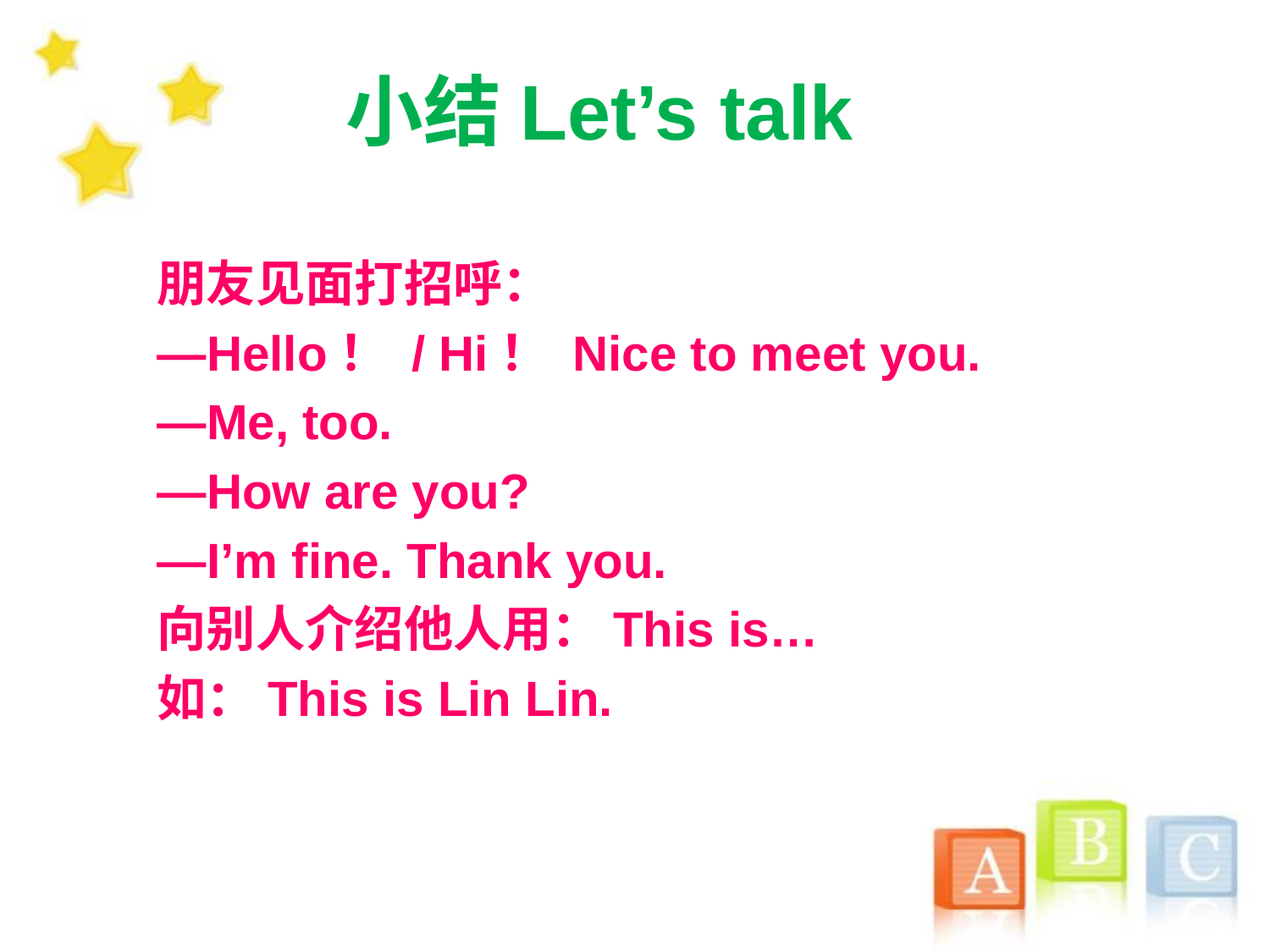

小结Let’s talk
朋友见面打招呼：
—Hello！ / Hi！ Nice to meet you.
—Me, too.
—How are you?
—I’m fine. Thank you.
向别人介绍他人用：This is…
如：This is Lin Lin.